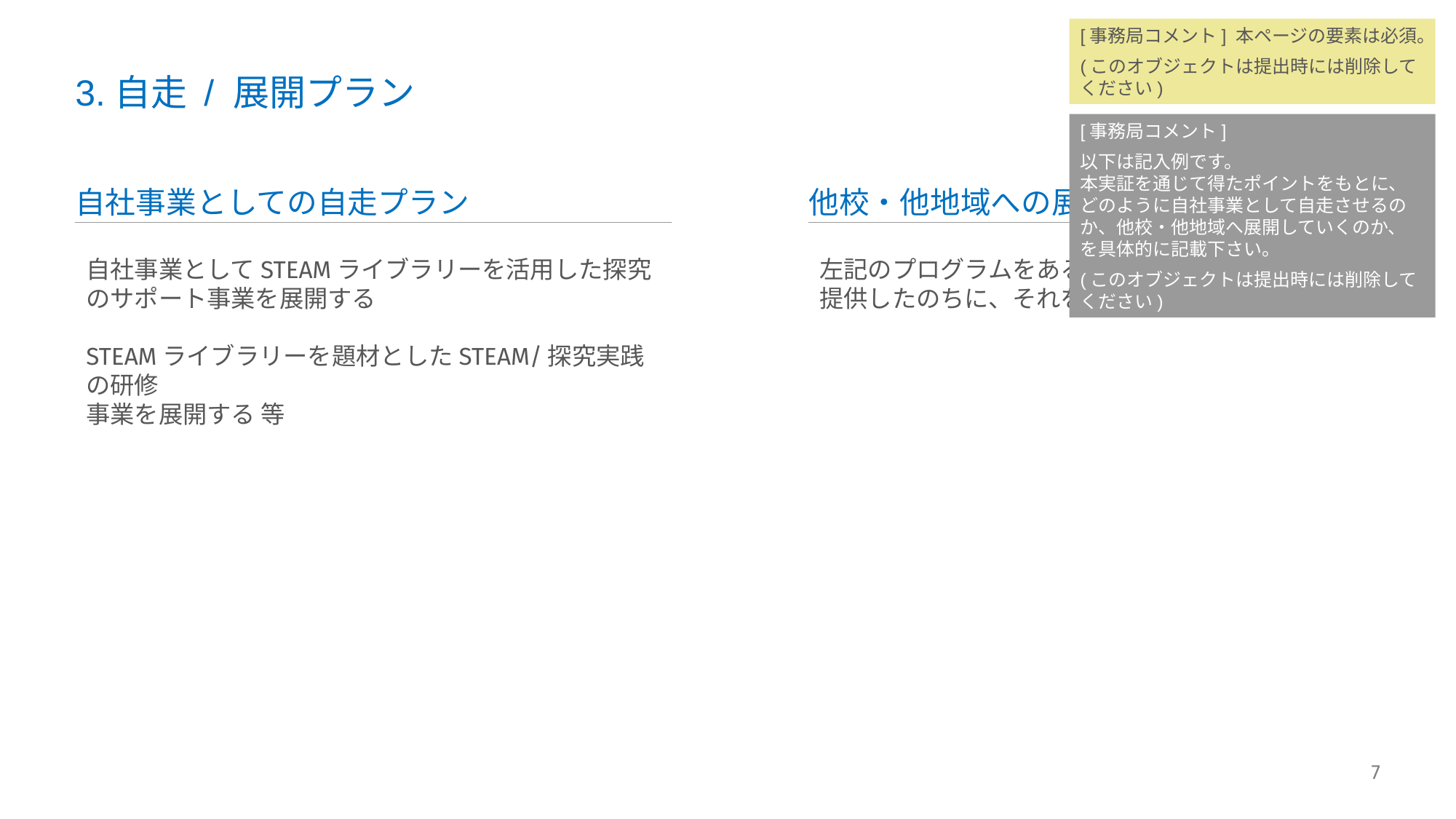

[事務局コメント] 本ページの要素は必須。
(このオブジェクトは提出時には削除してください)
# 3.自走 / 展開プラン
[事務局コメント]
以下は記入例です。
本実証を通じて得たポイントをもとに、どのように自社事業として自走させるのか、他校・他地域へ展開していくのか、を具体的に記載下さい。
(このオブジェクトは提出時には削除してください)
自社事業としての自走プラン
他校・他地域への展開プラン
自社事業としてSTEAMライブラリーを活用した探究のサポート事業を展開する

STEAMライブラリーを題材としたSTEAM/探究実践の研修
事業を展開する 等

左記のプログラムをある教育委員会と連携し域内に提供したのちに、それを他地域にも展開する　等